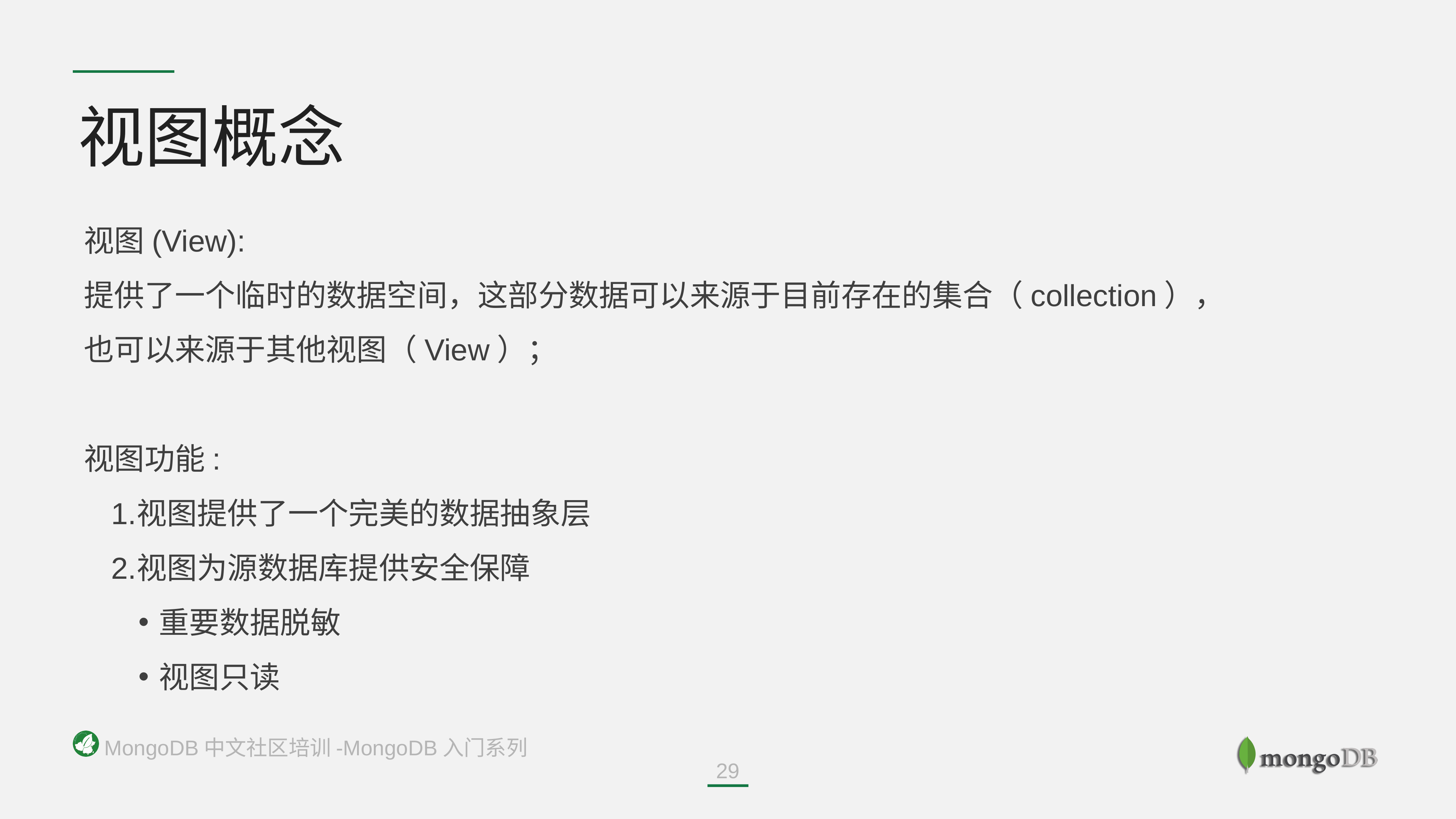

视图概念
视图(View):
提供了一个临时的数据空间，这部分数据可以来源于目前存在的集合（collection），
也可以来源于其他视图（View）；

视图功能:
视图提供了一个完美的数据抽象层
视图为源数据库提供安全保障
重要数据脱敏
视图只读